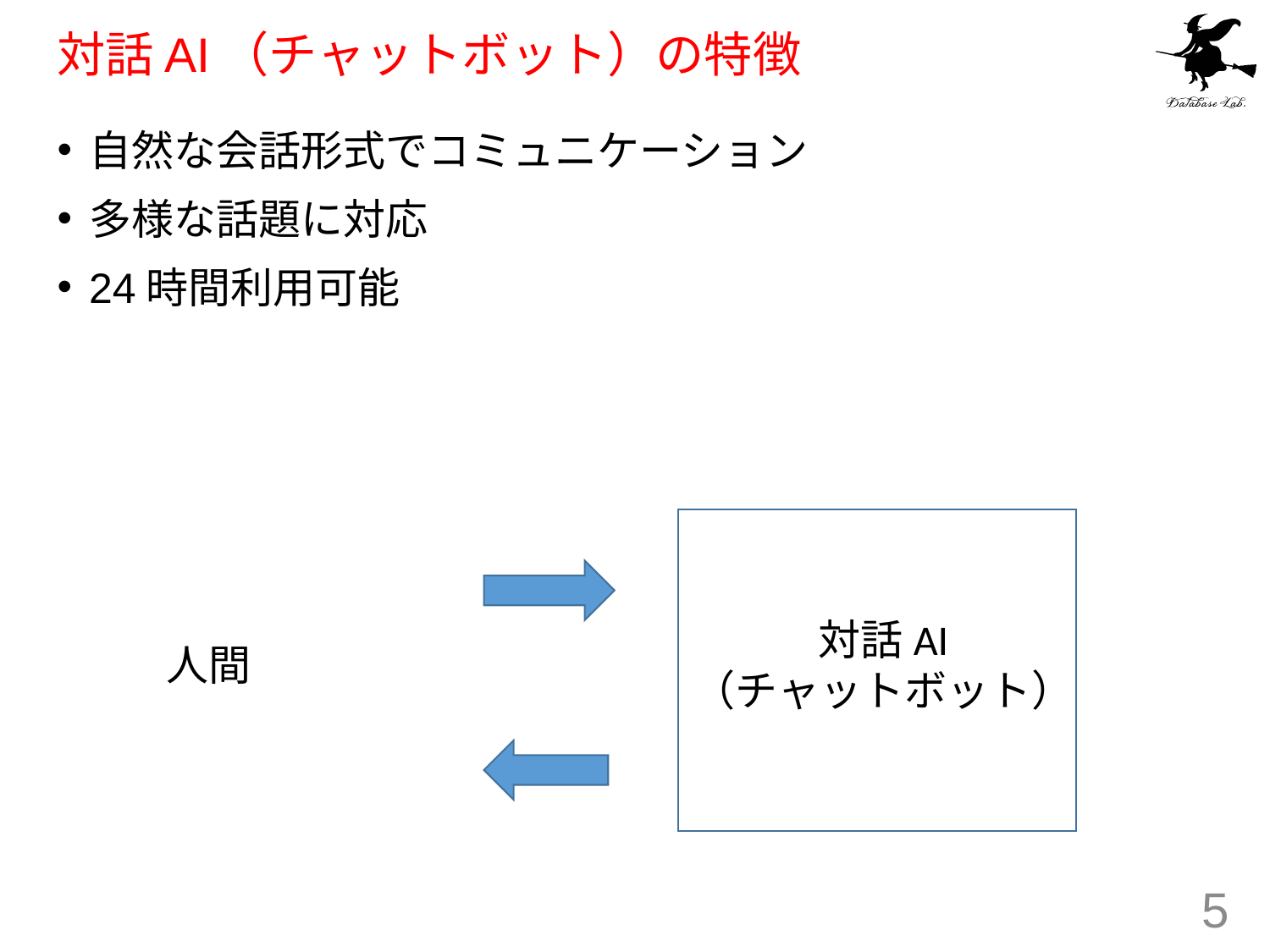

# 対話AI（チャットボット）の特徴
自然な会話形式でコミュニケーション
多様な話題に対応
24時間利用可能

対話AI
（チャットボット）
人間

5